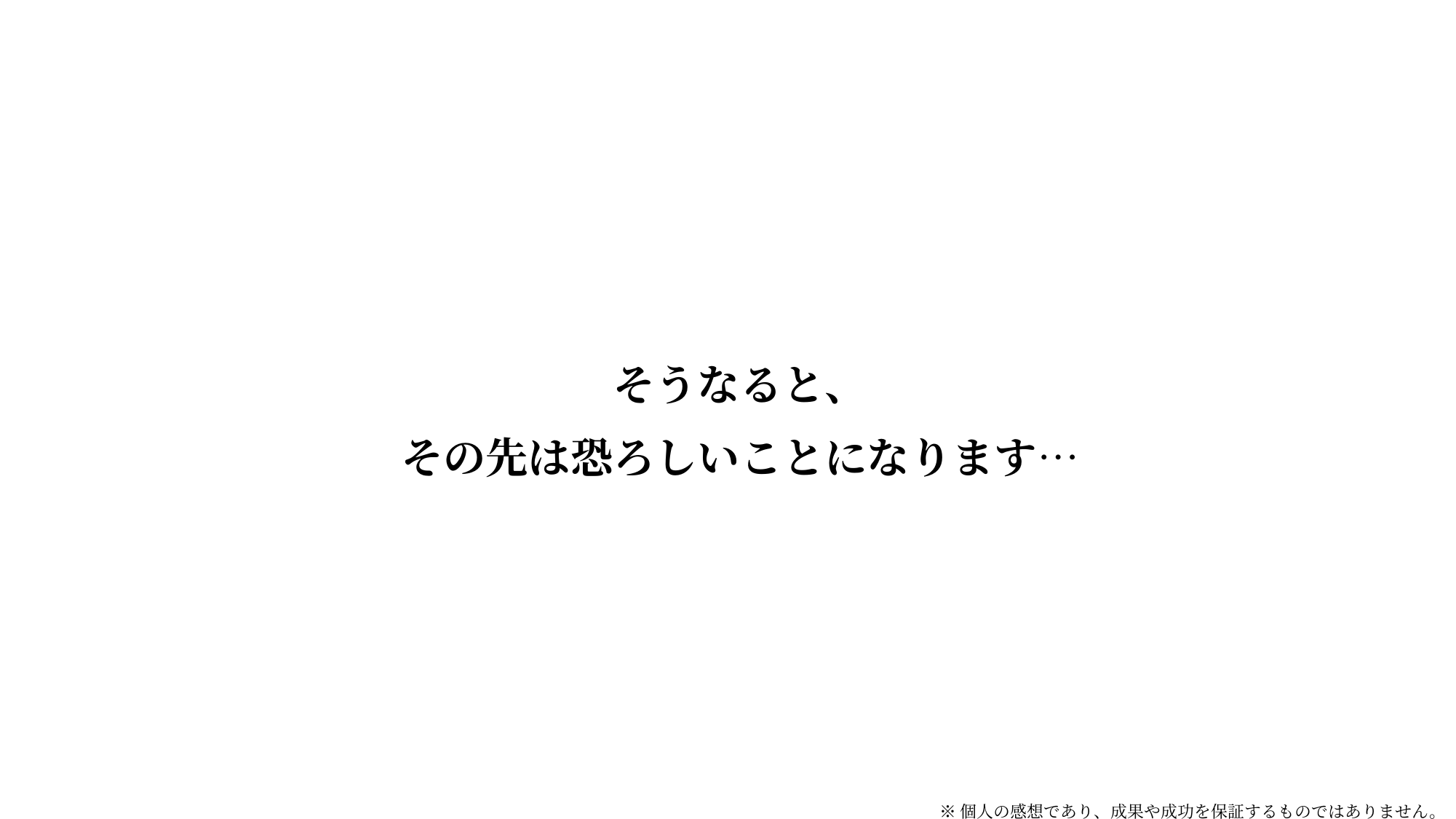

そうなると、
その先は恐ろしいことになります…
※個人の感想であり、成果や成功を保証するものではありません。